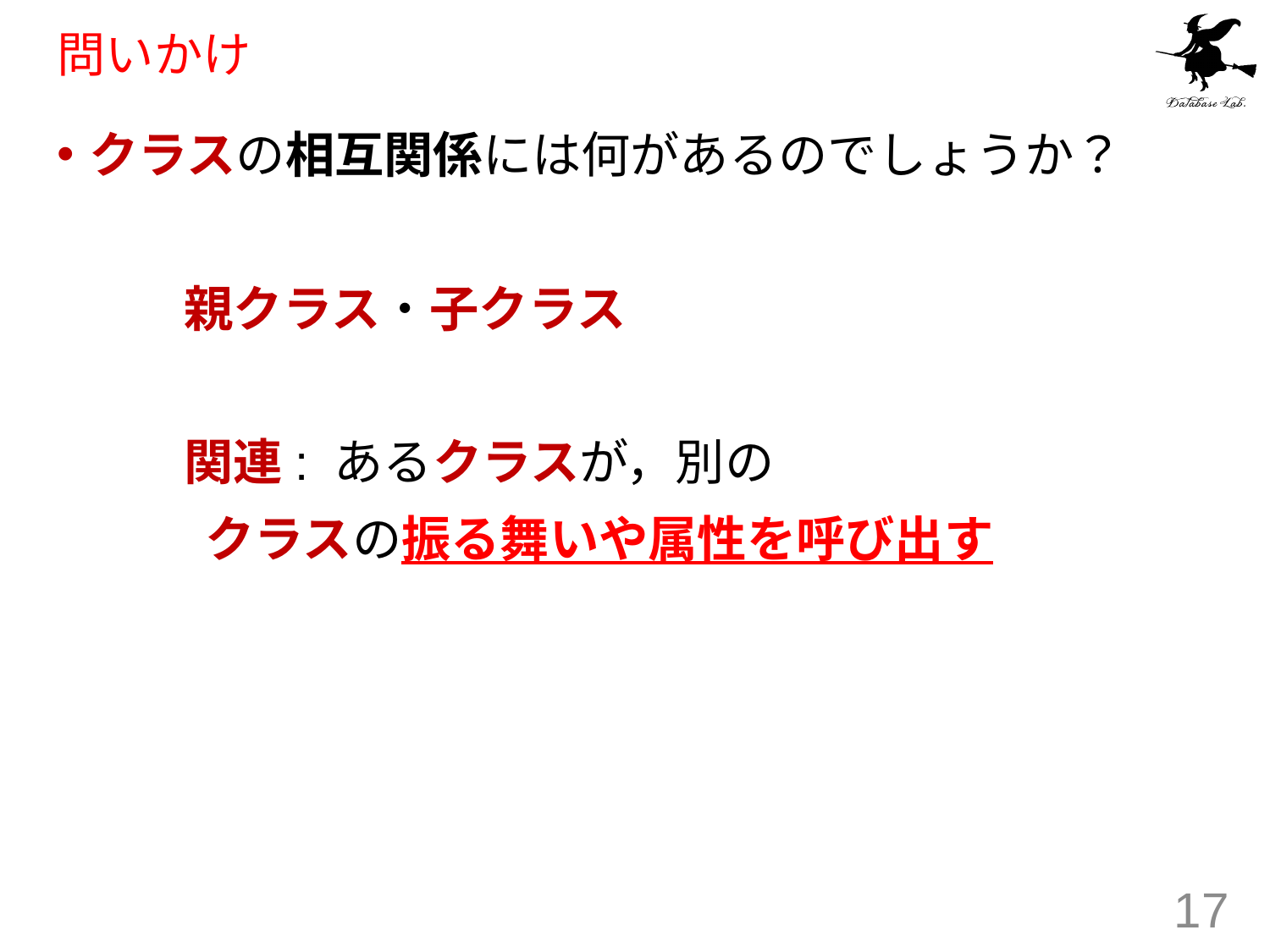

# 問いかけ
クラスの相互関係には何があるのでしょうか？

	親クラス・子クラス

	関連: あるクラスが，別の
　　　クラスの振る舞いや属性を呼び出す
17